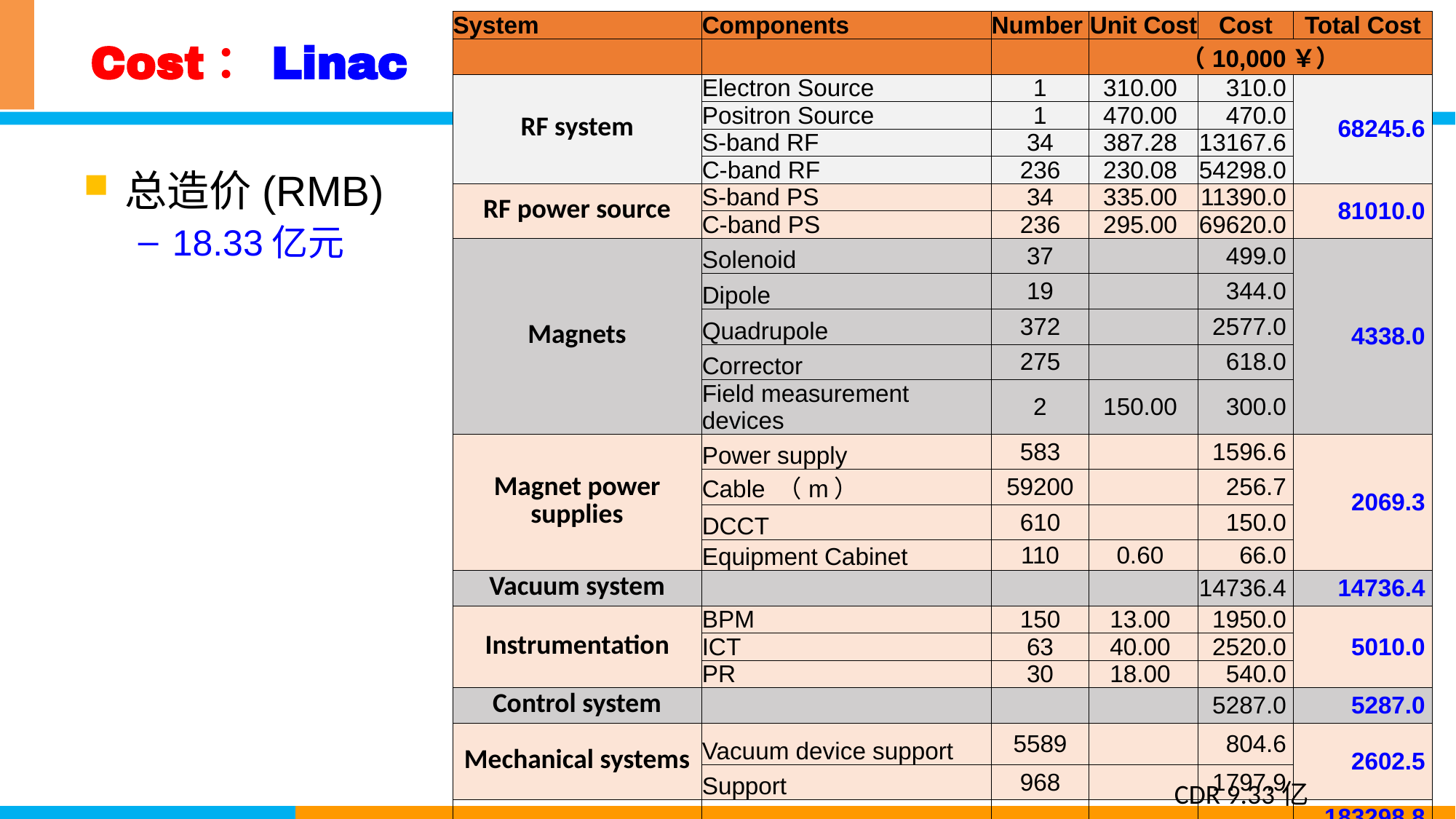

| System | Components | Number | Unit Cost | Cost | Total Cost |
| --- | --- | --- | --- | --- | --- |
|  |  |  | （10,000￥） |  | （10,000￥） |
| RF system | Electron Source | 1 | 310.00 | 310.0 | 68245.6 |
|  | Positron Source | 1 | 470.00 | 470.0 |  |
|  | S-band RF | 34 | 387.28 | 13167.6 |  |
|  | C-band RF | 236 | 230.08 | 54298.0 |  |
| RF power source | S-band PS | 34 | 335.00 | 11390.0 | 81010.0 |
|  | C-band PS | 236 | 295.00 | 69620.0 |  |
| Magnets | Solenoid | 37 |  | 499.0 | 4338.0 |
|  | Dipole | 19 |  | 344.0 |  |
|  | Quadrupole | 372 |  | 2577.0 |  |
|  | Corrector | 275 |  | 618.0 |  |
|  | Field measurement devices | 2 | 150.00 | 300.0 |  |
| Magnet power supplies | Power supply | 583 |  | 1596.6 | 2069.3 |
|  | Cable （m） | 59200 |  | 256.7 |  |
|  | DCCT | 610 |  | 150.0 |  |
|  | Equipment Cabinet | 110 | 0.60 | 66.0 |  |
| Vacuum system |  |  |  | 14736.4 | 14736.4 |
| Instrumentation | BPM | 150 | 13.00 | 1950.0 | 5010.0 |
|  | ICT | 63 | 40.00 | 2520.0 |  |
|  | PR | 30 | 18.00 | 540.0 |  |
| Control system |  |  |  | 5287.0 | 5287.0 |
| Mechanical systems | Vacuum device support | 5589 |  | 804.6 | 2602.5 |
|  | Support | 968 |  | 1797.9 |  |
|  |  |  |  |  | 183298.8 |
# Cost：Linac
总造价(RMB)
18.33亿元
9
CEPC Accelerator TDR Cost Review
CDR 9.33亿